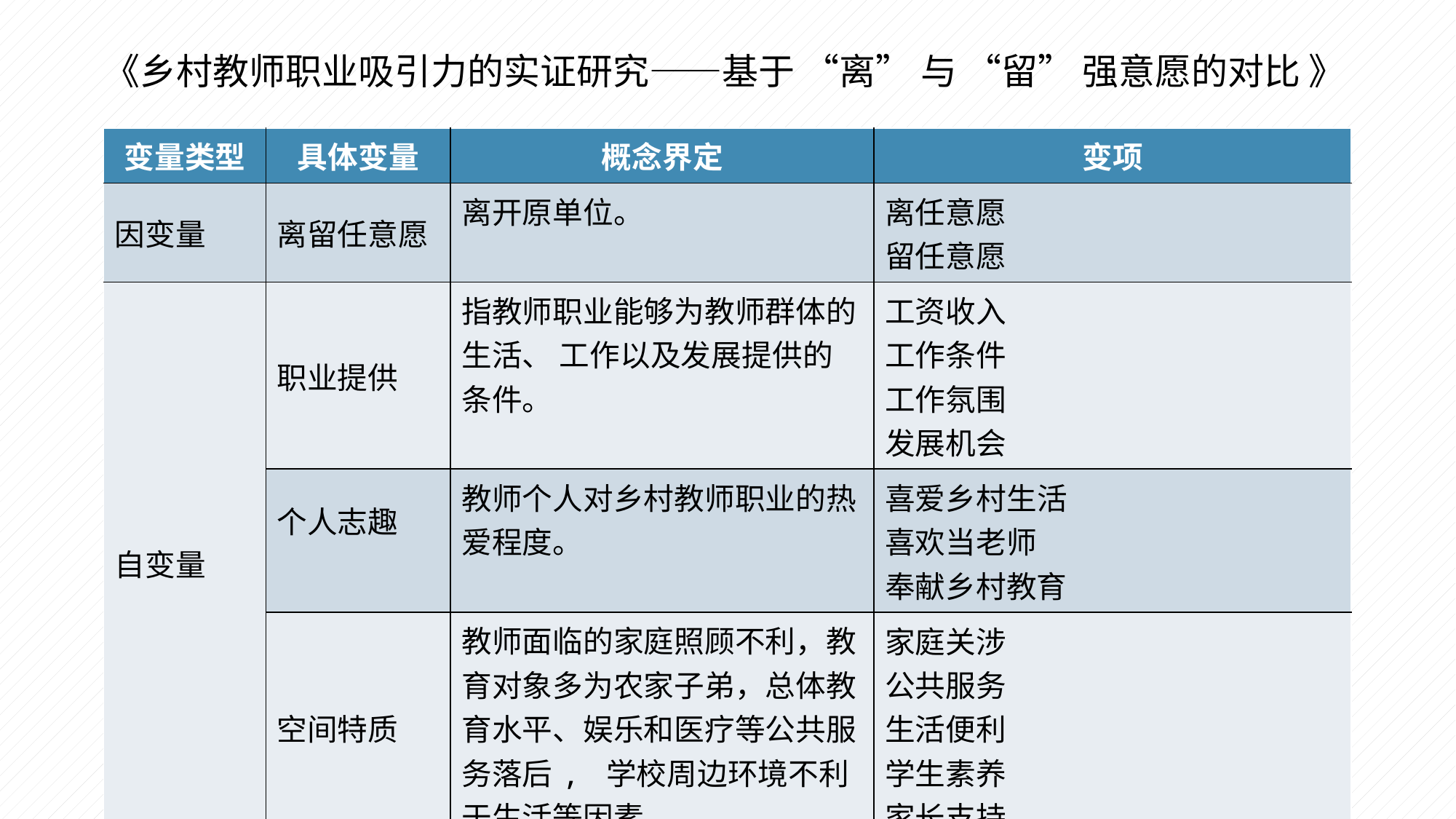

《乡村教师职业吸引力的实证研究——基于 “离” 与 “留” 强意愿的对比 》
| 变量类型 | 具体变量 | 概念界定 | 变项 |
| --- | --- | --- | --- |
| 因变量 | 离留任意愿 | 离开原单位。 | 离任意愿 留任意愿 |
| 自变量 | 职业提供 | 指教师职业能够为教师群体的生活、 工作以及发展提供的条件。 | 工资收入 工作条件 工作氛围 发展机会 |
|  | 个人志趣 | 教师个人对乡村教师职业的热爱程度。 | 喜爱乡村生活 喜欢当老师 奉献乡村教育 |
|  | 空间特质 | 教师面临的家庭照顾不利，教育对象多为农家子弟，总体教育水平、娱乐和医疗等公共服务落后, 学校周边环境不利于生活等因素。 | 家庭关涉 公共服务 生活便利 学生素养 家长支持 |
| 控制变量 | 控制变量 | 个体身份归属 | 性别、学段、工作地点、学历层次 |